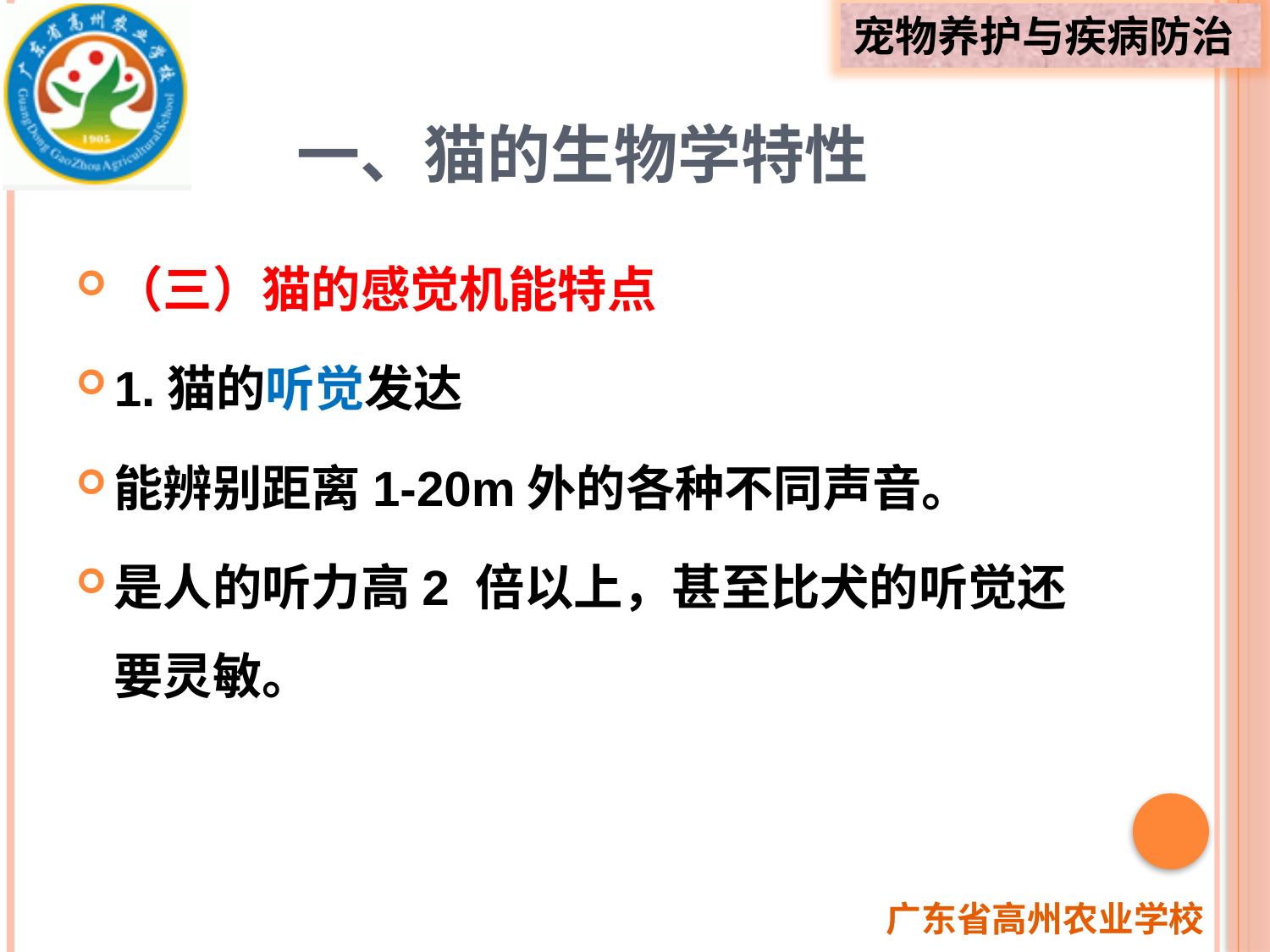

# 一、猫的生物学特性
（三）猫的感觉机能特点
1.猫的听觉发达
能辨别距离1-20m外的各种不同声音。
是人的听力高2 倍以上，甚至比犬的听觉还要灵敏。